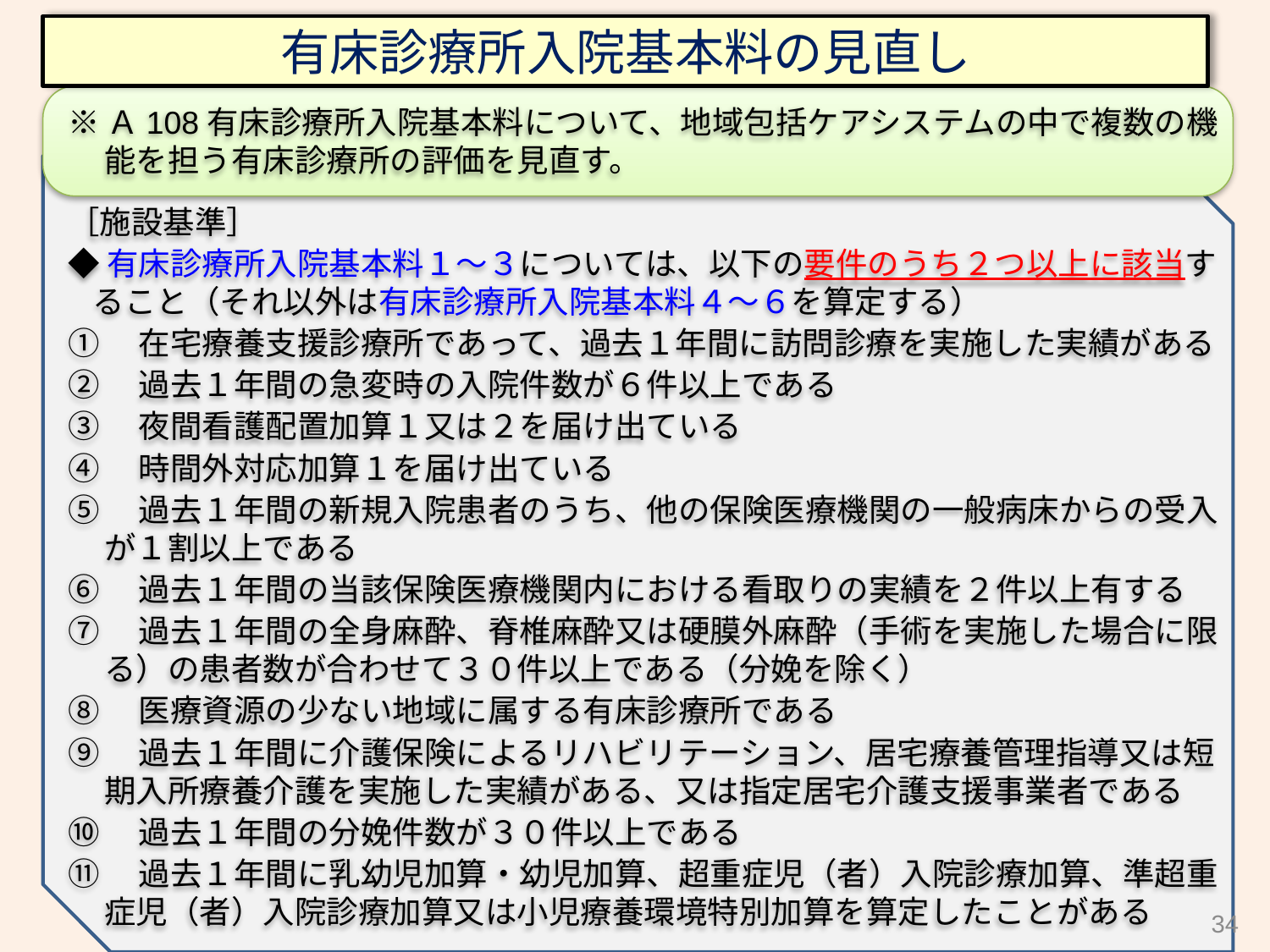

# 有床診療所入院基本料の見直し

※Ａ108有床診療所入院基本料について、地域包括ケアシステムの中で複数の機能を担う有床診療所の評価を見直す。

［施設基準］
◆有床診療所入院基本料１～３については、以下の要件のうち２つ以上に該当すること（それ以外は有床診療所入院基本料４～６を算定する）
①　在宅療養支援診療所であって、過去１年間に訪問診療を実施した実績がある
②　過去１年間の急変時の入院件数が６件以上である
③　夜間看護配置加算１又は２を届け出ている
④　時間外対応加算１を届け出ている
⑤　過去１年間の新規入院患者のうち、他の保険医療機関の一般病床からの受入が１割以上である
⑥　過去１年間の当該保険医療機関内における看取りの実績を２件以上有する
⑦　過去１年間の全身麻酔、脊椎麻酔又は硬膜外麻酔（手術を実施した場合に限る）の患者数が合わせて３０件以上である（分娩を除く）
⑧　医療資源の少ない地域に属する有床診療所である
⑨　過去１年間に介護保険によるリハビリテーション、居宅療養管理指導又は短期入所療養介護を実施した実績がある、又は指定居宅介護支援事業者である
⑩　過去１年間の分娩件数が３０件以上である
⑪　過去１年間に乳幼児加算・幼児加算、超重症児（者）入院診療加算、準超重症児（者）入院診療加算又は小児療養環境特別加算を算定したことがある

34